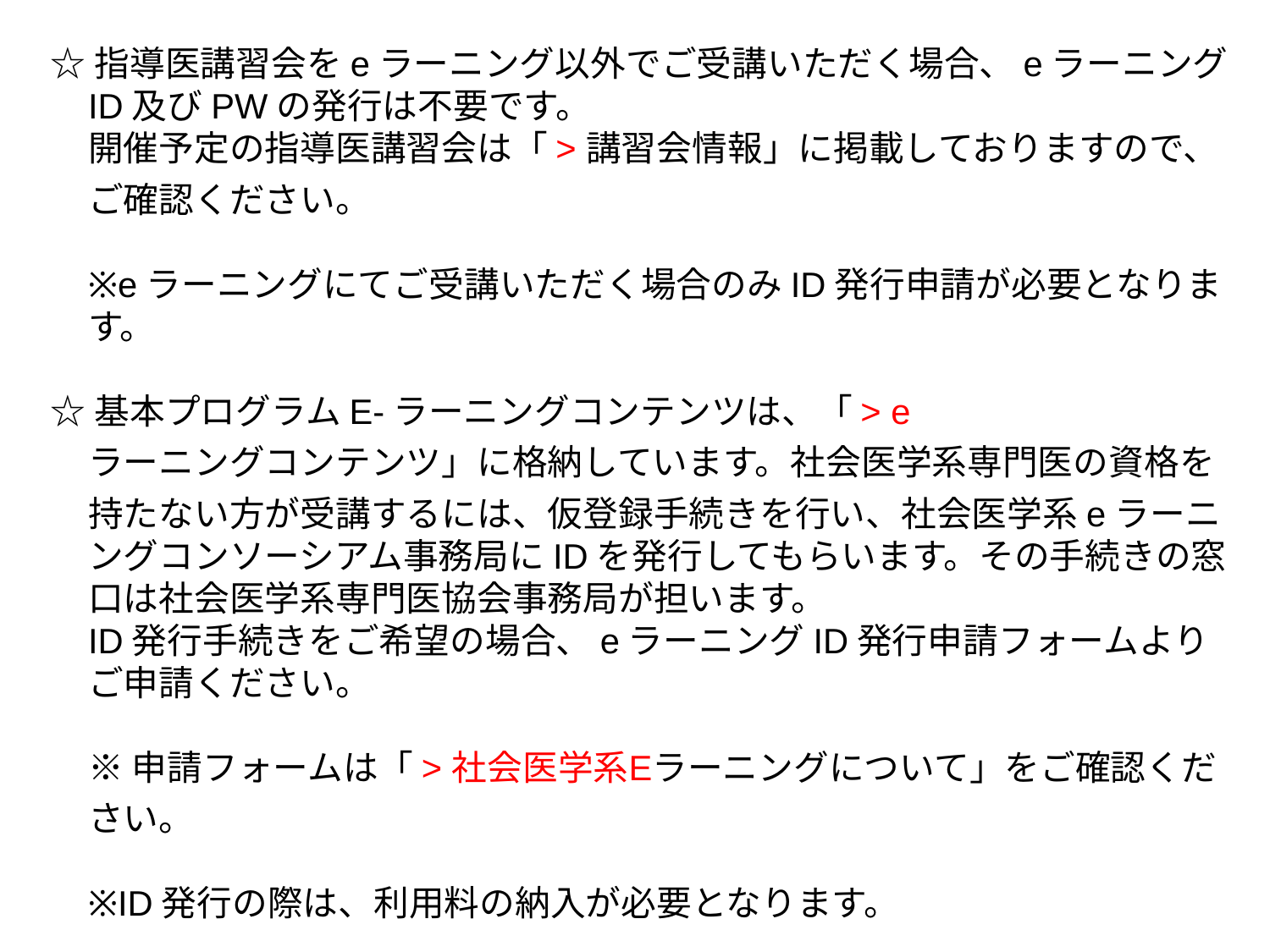

☆指導医講習会をeラーニング以外でご受講いただく場合、eラーニングID及びPWの発行は不要です。
開催予定の指導医講習会は「 > 講習会情報」に掲載しておりますので、ご確認ください。
※eラーニングにてご受講いただく場合のみID発行申請が必要となります。

☆基本プログラムE-ラーニングコンテンツは、「 > eラーニングコンテンツ」に格納しています。社会医学系専門医の資格を持たない方が受講するには、仮登録手続きを行い、社会医学系eラーニングコンソーシアム事務局にIDを発行してもらいます。その手続きの窓口は社会医学系専門医協会事務局が担います。
ID発行手続きをご希望の場合、eラーニングID発行申請フォームよりご申請ください。
※申請フォームは「 > 社会医学系Eラーニングについて」をご確認ください。
※ID発行の際は、利用料の納入が必要となります。
※ID発行までにお時間を要しますので、受講お日にちに余裕をもってご申請ください。